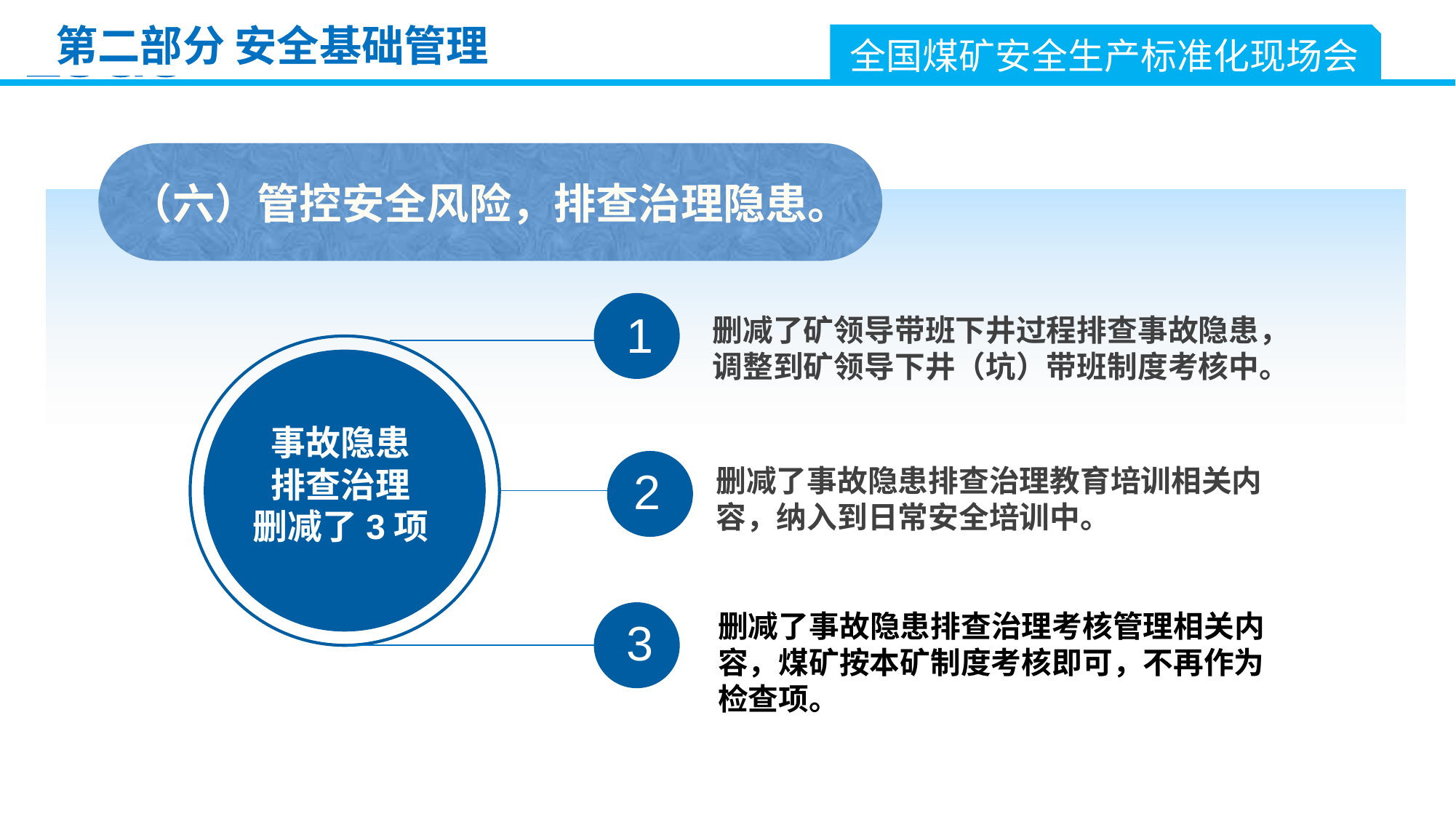

第二部分 安全基础管理

全国煤矿安全生产标准化现场会
（六）管控安全风险，排查治理隐患。

1
删减了矿领导带班下井过程排查事故隐患，调整到矿领导下井（坑）带班制度考核中。

事故隐患
排查治理
删减了3项

2
删减了事故隐患排查治理教育培训相关内容，纳入到日常安全培训中。
删减了事故隐患排查治理考核管理相关内容，煤矿按本矿制度考核即可，不再作为检查项。

3